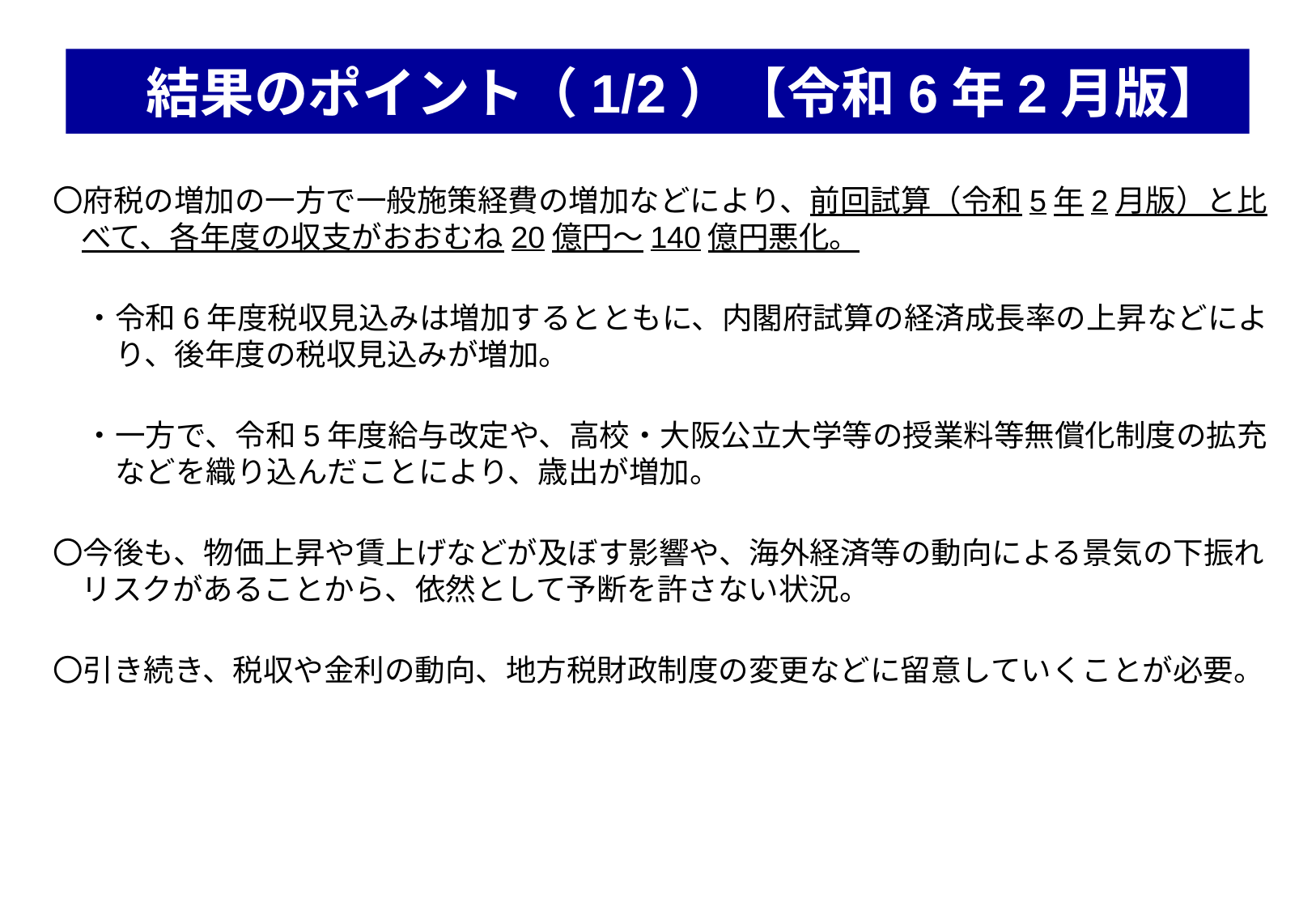

# 結果のポイント（1/2）【令和6年2月版】
〇府税の増加の一方で一般施策経費の増加などにより、前回試算（令和5年2月版）と比べて、各年度の収支がおおむね20億円～140億円悪化。

　・令和6年度税収見込みは増加するとともに、内閣府試算の経済成長率の上昇などにより、後年度の税収見込みが増加。

　・一方で、令和5年度給与改定や、高校・大阪公立大学等の授業料等無償化制度の拡充などを織り込んだことにより、歳出が増加。

〇今後も、物価上昇や賃上げなどが及ぼす影響や、海外経済等の動向による景気の下振れリスクがあることから、依然として予断を許さない状況。

〇引き続き、税収や金利の動向、地方税財政制度の変更などに留意していくことが必要。